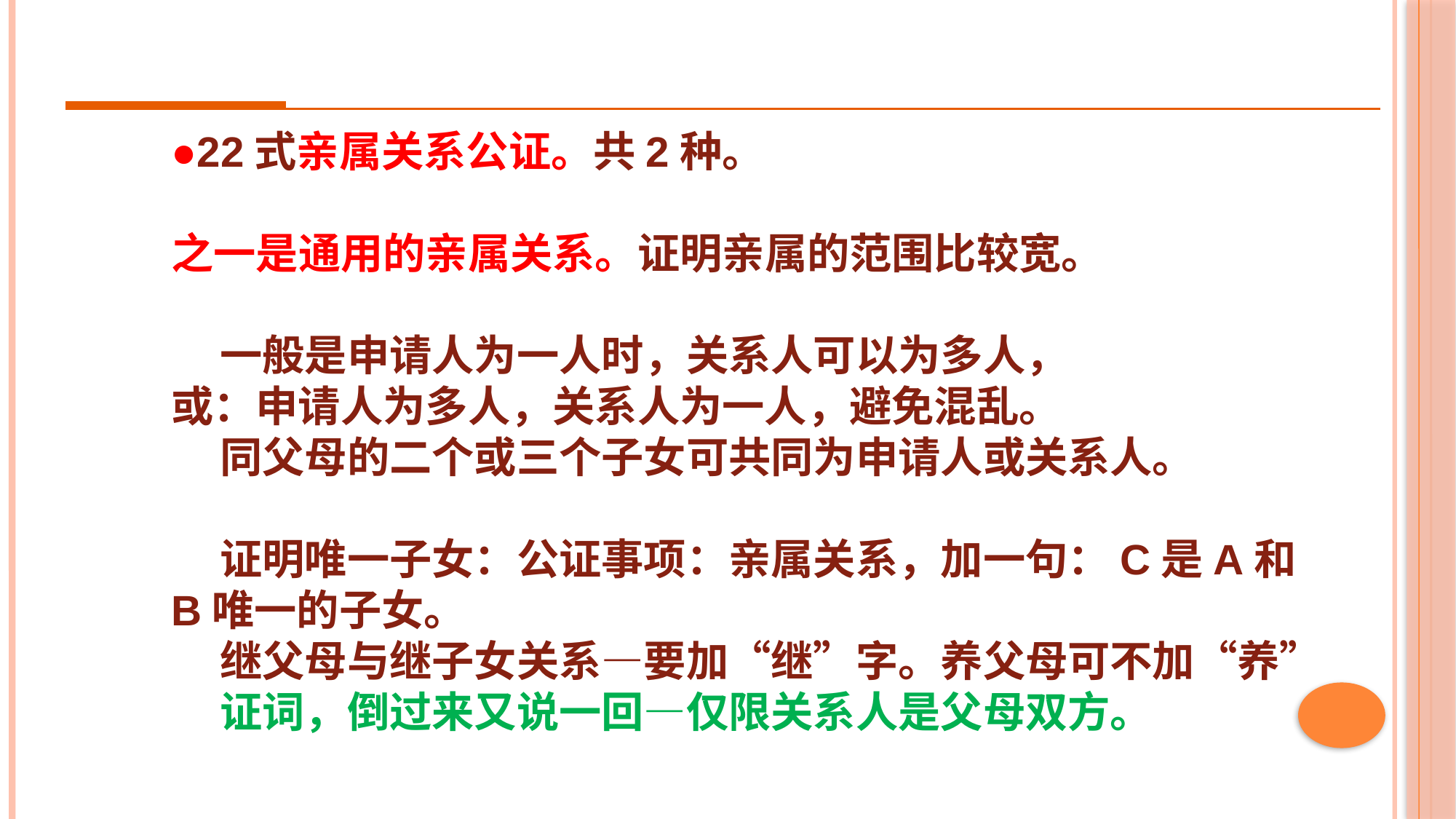

●22式亲属关系公证。共2种。

之一是通用的亲属关系。证明亲属的范围比较宽。

    一般是申请人为一人时，关系人可以为多人，
或：申请人为多人，关系人为一人，避免混乱。
    同父母的二个或三个子女可共同为申请人或关系人。

    证明唯一子女：公证事项：亲属关系，加一句：C是A和B唯一的子女。
    继父母与继子女关系—要加“继”字。养父母可不加“养”
    证词，倒过来又说一回—仅限关系人是父母双方。